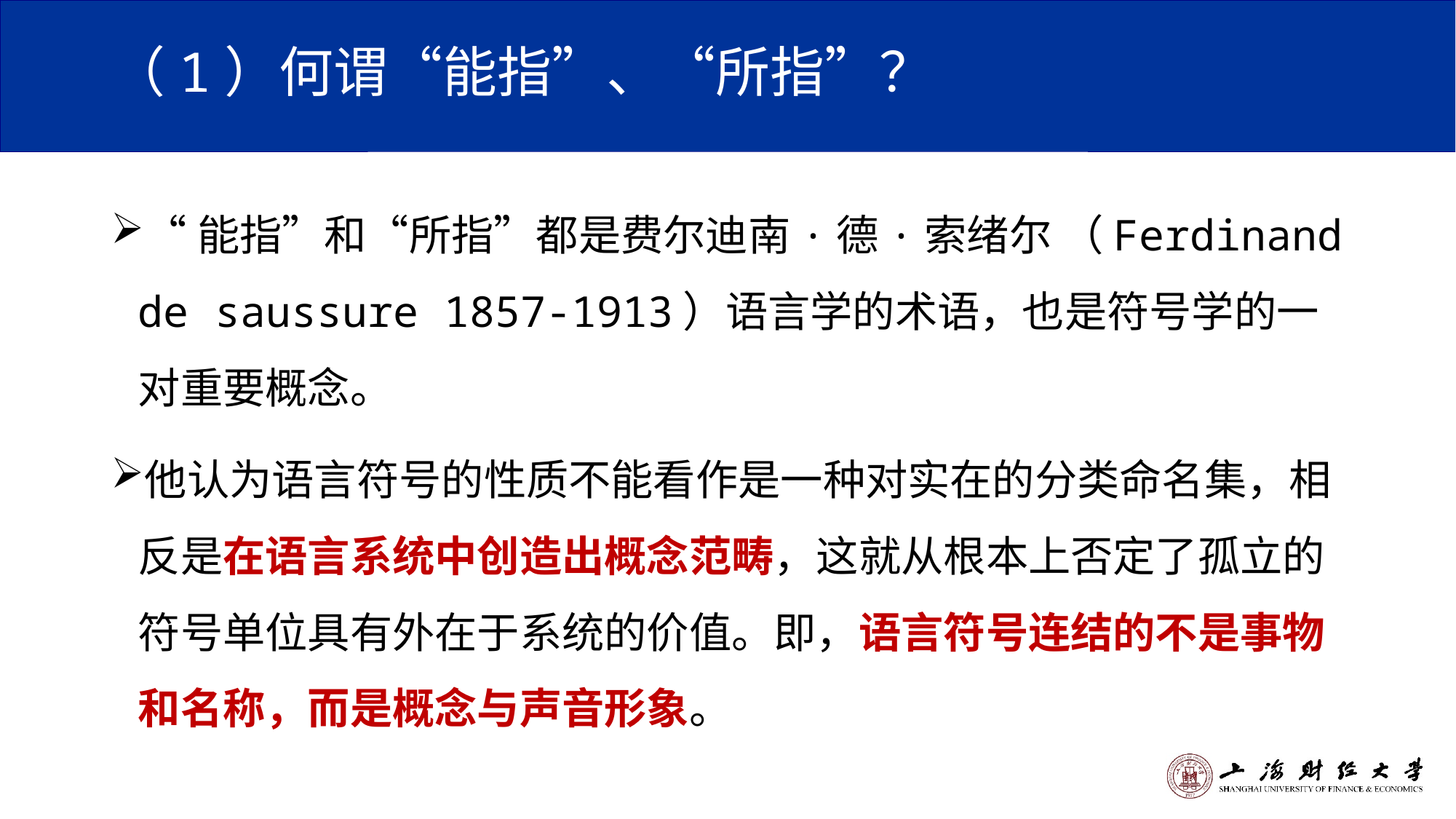

# （1）何谓“能指”、“所指”？
“能指”和“所指”都是费尔迪南·德·索绪尔 （Ferdinand de saussure 1857-1913）语言学的术语，也是符号学的一对重要概念。
他认为语言符号的性质不能看作是一种对实在的分类命名集，相反是在语言系统中创造出概念范畴，这就从根本上否定了孤立的符号单位具有外在于系统的价值。即，语言符号连结的不是事物和名称，而是概念与声音形象。